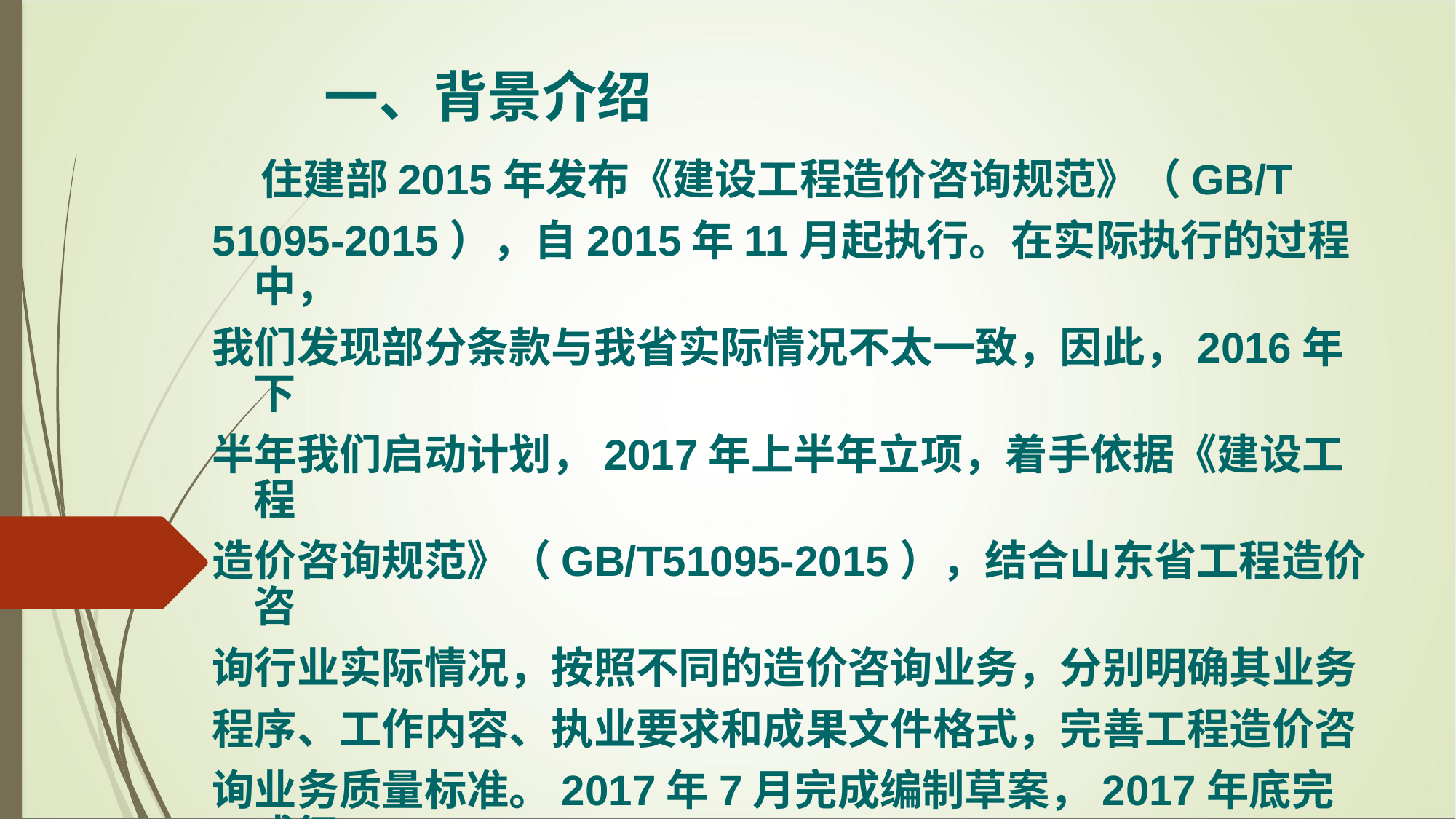

一、背景介绍
    住建部2015年发布《建设工程造价咨询规范》（GB/T
51095-2015），自2015年11月起执行。在实际执行的过程中，
我们发现部分条款与我省实际情况不太一致，因此，2016年下
半年我们启动计划，2017年上半年立项，着手依据《建设工程
造价咨询规范》（GB/T51095-2015），结合山东省工程造价咨
询行业实际情况，按照不同的造价咨询业务，分别明确其业务
程序、工作内容、执业要求和成果文件格式，完善工程造价咨
询业务质量标准。2017年7月完成编制草案，2017年底完成征
求意见稿，2018年5月通过专家评审，7月形成报批稿，10月经
审定发布，自2019年1月1日起施行。